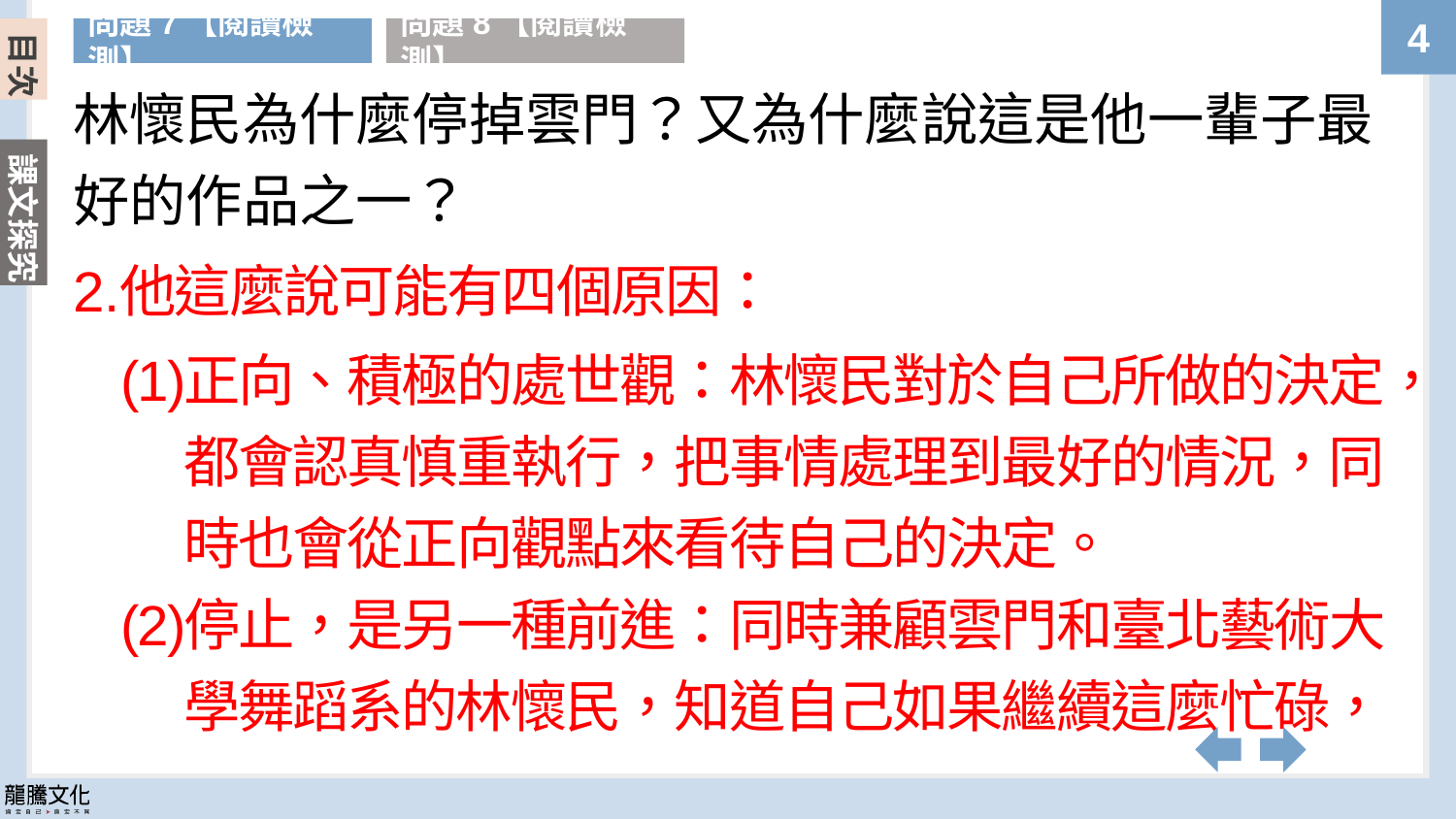

問題8【閱讀檢測】
目次
問題7【閱讀檢測】
林懷民為什麼停掉雲門？又為什麼說這是他一輩子最好的作品之一？
他這麼說可能有四個原因：
(1)

(2)
正向、積極的處世觀：林懷民對於自己所做的決定，都會認真慎重執行，把事情處理到最好的情況，同時也會從正向觀點來看待自己的決定。
停止，是另一種前進：同時兼顧雲門和臺北藝術大學舞蹈系的林懷民，知道自己如果繼續這麼忙碌，